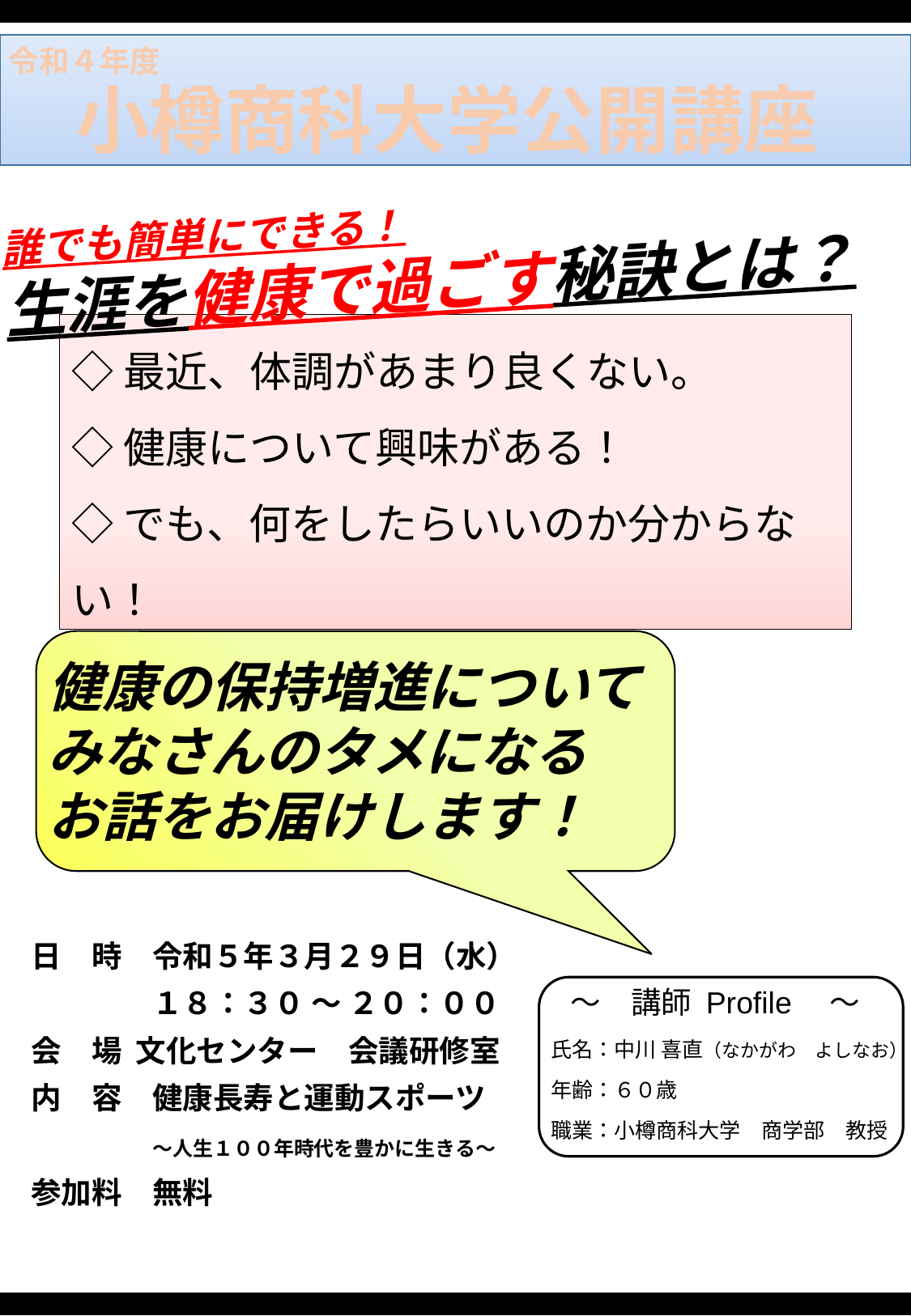

令和４年度
小樽商科大学公開講座
誰でも簡単にできる！
生涯を健康で過ごす秘訣とは？
◇最近、体調があまり良くない。
◇健康について興味がある！
◇でも、何をしたらいいのか分からない！

健康の保持増進について
みなさんのタメになる
お話をお届けします！
日　時　令和５年３月２９日（水）
　　　　１８：３０ ～ ２０：００
会　場  文化センター　会議研修室
内　容　健康長寿と運動スポーツ
　　　　～人生１００年時代を豊かに生きる～
参加料　無料

～　講師 Profile　～
氏名：中川 喜直（なかがわ　よしなお）
年齢：６０歳
職業：小樽商科大学　商学部　教授